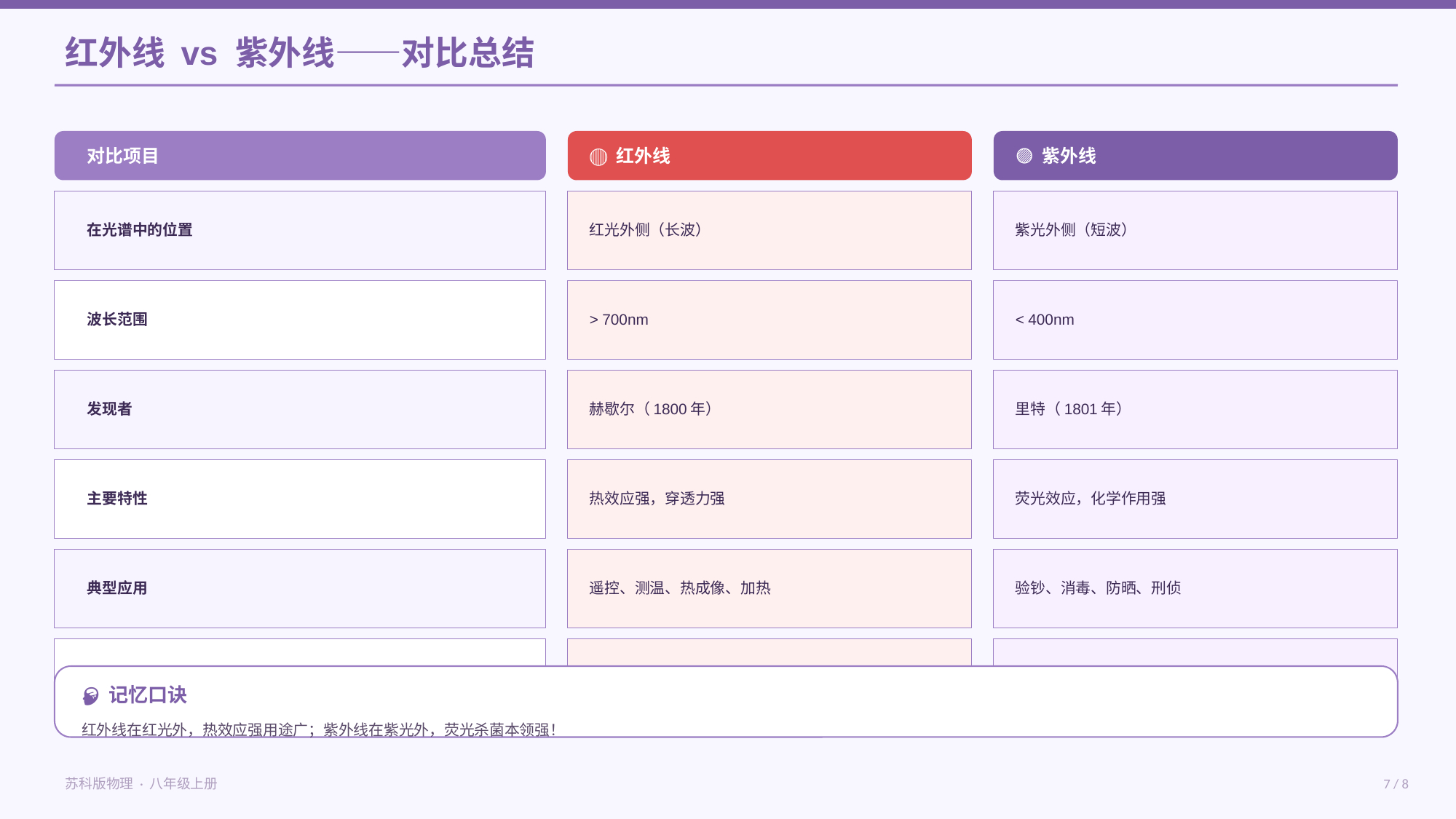

红外线 vs 紫外线——对比总结

对比项目
🔴 红外线
🟣 紫外线

在光谱中的位置
红光外侧（长波）
紫光外侧（短波）

波长范围
> 700nm
< 400nm

发现者
赫歇尔（1800年）
里特（1801年）

主要特性
热效应强，穿透力强
荧光效应，化学作用强

典型应用
遥控、测温、热成像、加热
验钞、消毒、防晒、刑侦

对人体的影响
取暖、理疗（有益）
适量有益，过量有害

🧠 记忆口诀
红外线在红光外，热效应强用途广；紫外线在紫光外，荧光杀菌本领强！
苏科版物理 · 八年级上册
7 / 8